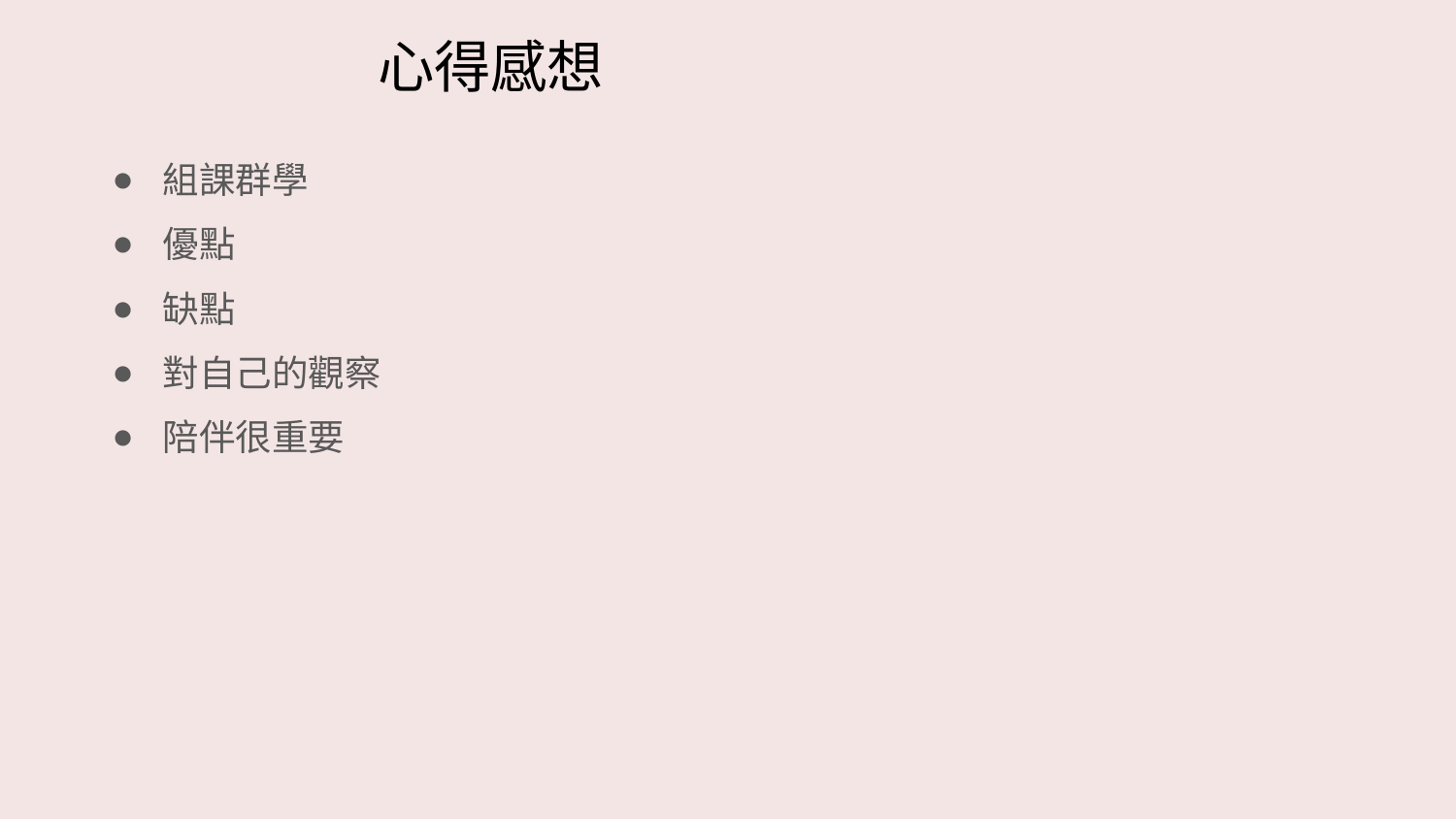

# 心得感想
組課群學
優點
缺點
對自己的觀察
陪伴很重要